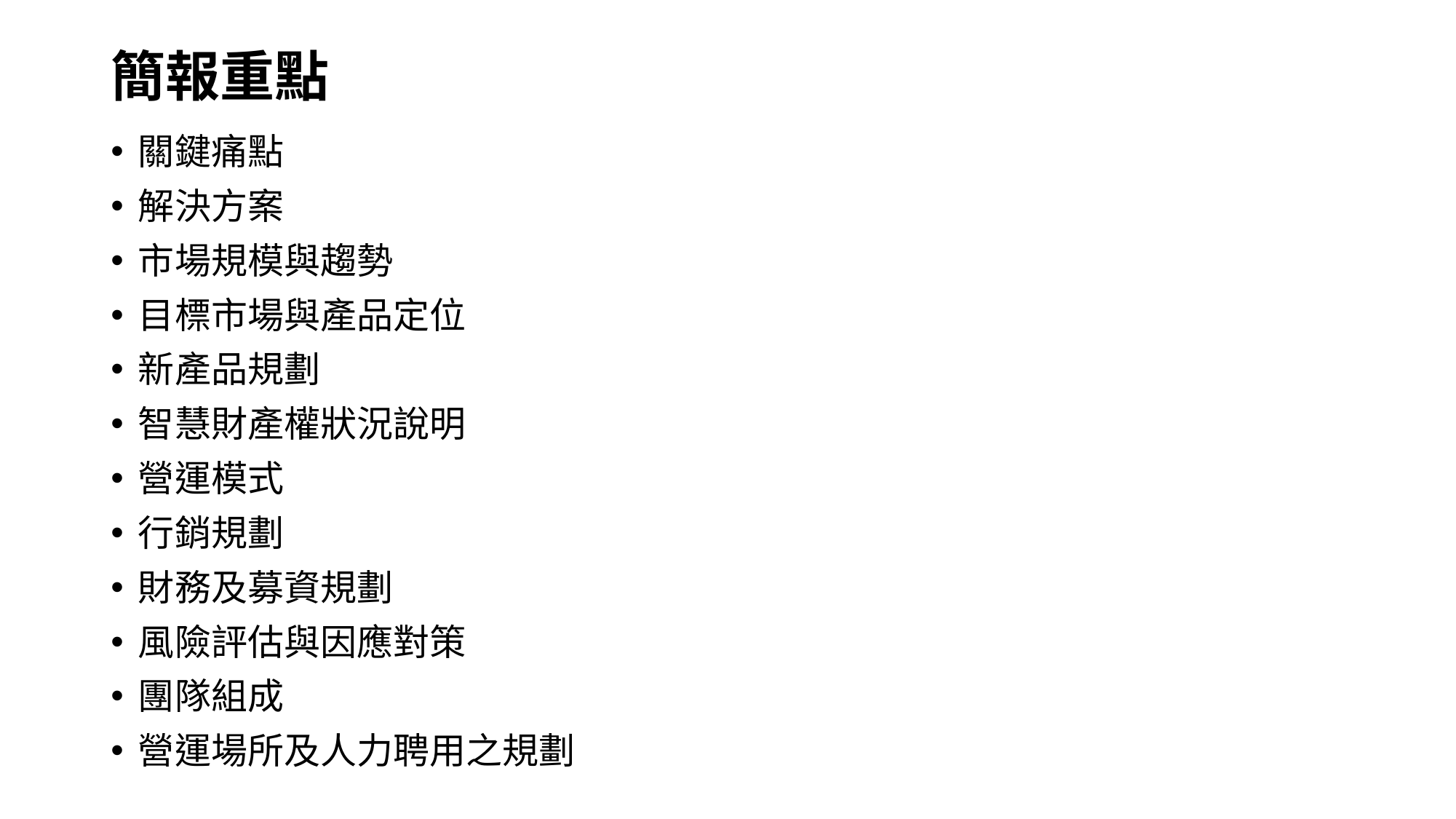

# 簡報重點
關鍵痛點
解決方案
市場規模與趨勢
目標市場與產品定位
新產品規劃
智慧財產權狀況說明
營運模式
行銷規劃
財務及募資規劃
風險評估與因應對策
團隊組成
營運場所及人力聘用之規劃